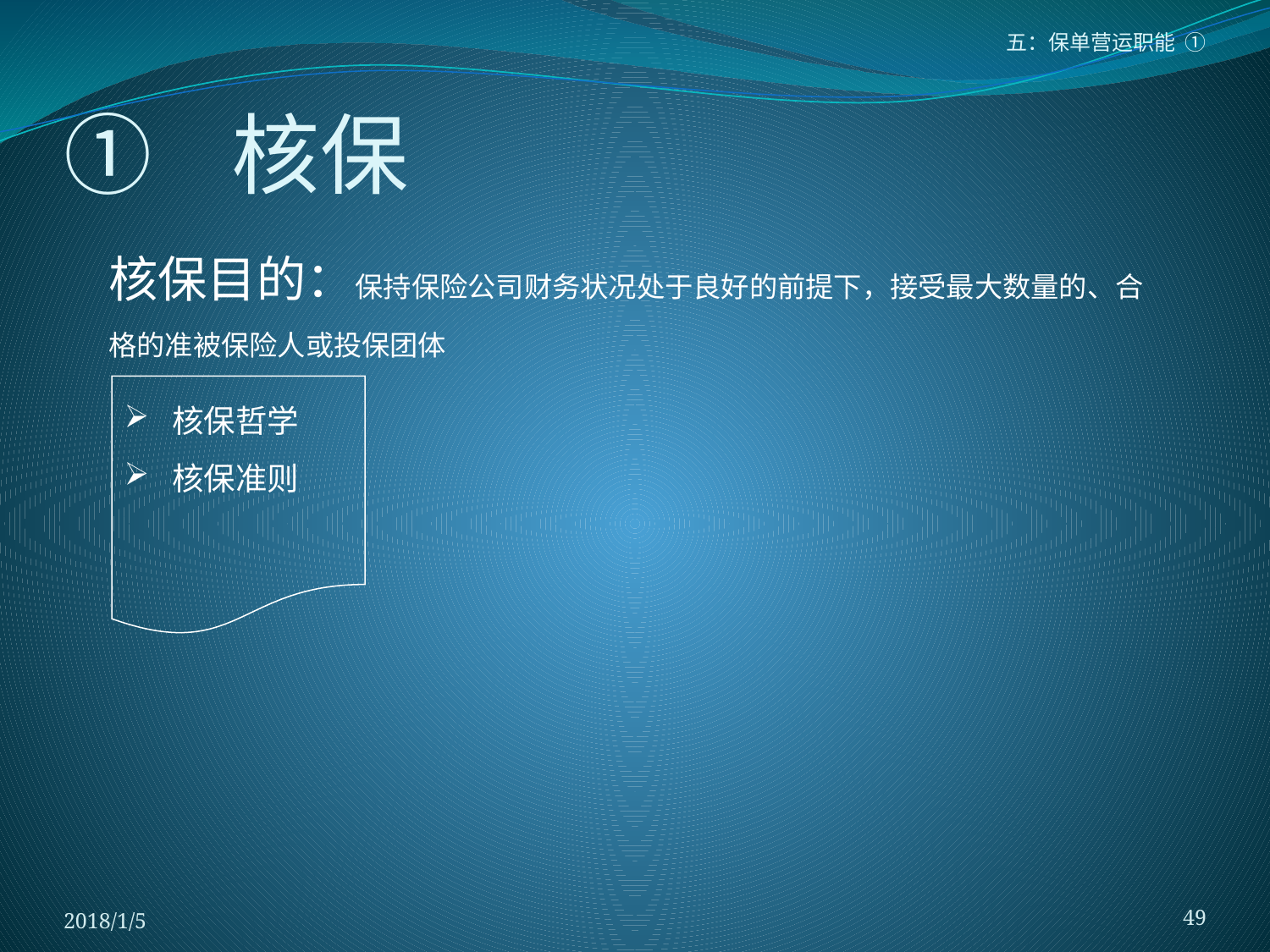

五：保单营运职能  ①
# ①   核保
核保目的：保持保险公司财务状况处于良好的前提下，接受最大数量的、合格的准被保险人或投保团体
核保哲学
核保准则
2018/1/5
49